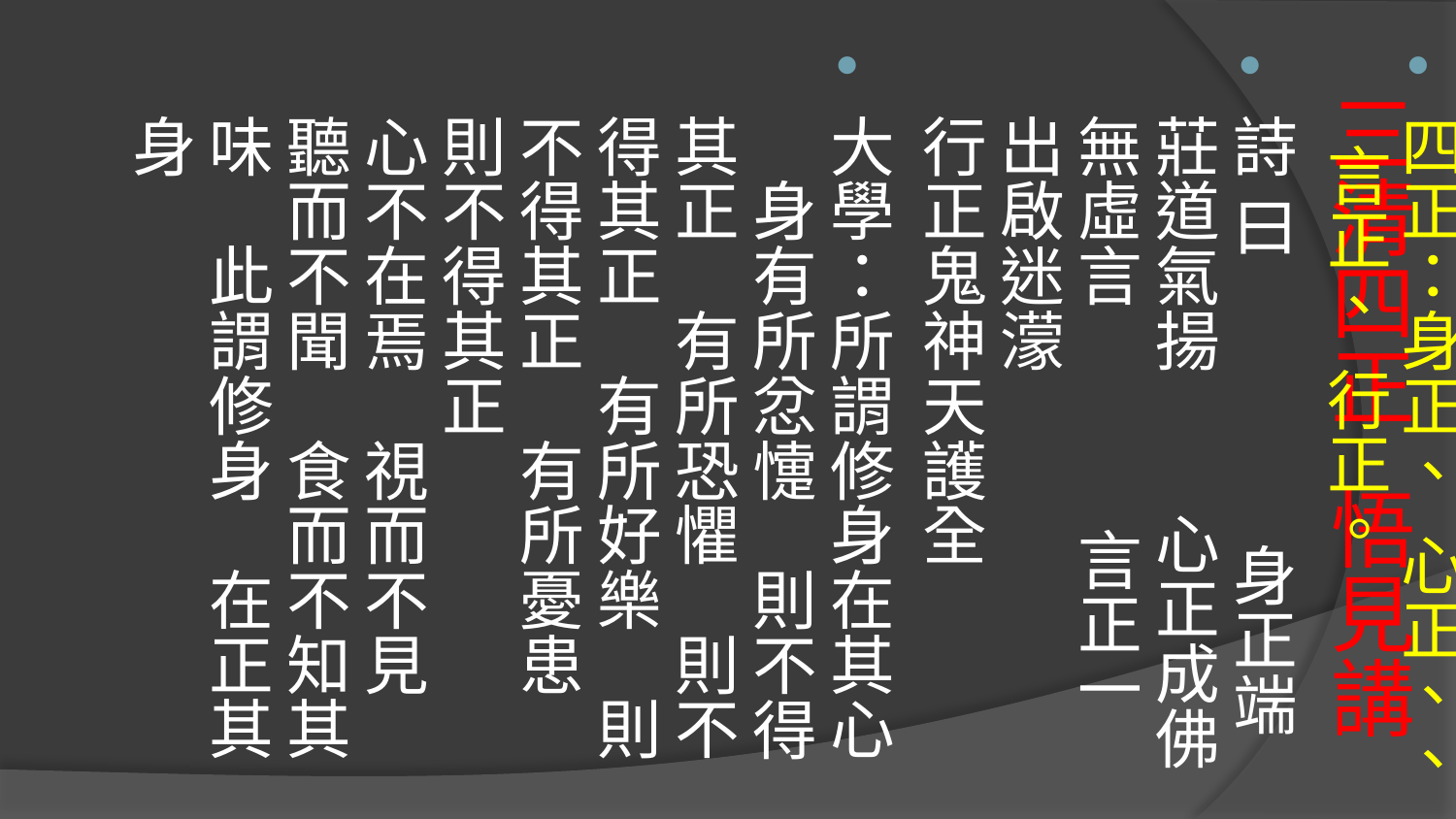

四正：身正、  心正、、  言正、  行正。
詩 曰               　身正端莊道氣揚　     心正成佛無虛言               言正一出啟迷濛　
行正鬼神天護全
大學：所謂修身在其心　身有所忿懥　則不得其正　有所恐懼　則不得其正　有所好樂　則不得其正　有所憂患　則不得其正　
心不在焉　視而不見　聽而不聞　食而不知其味　此謂修身　在正其身
# 三清四正   悟見講